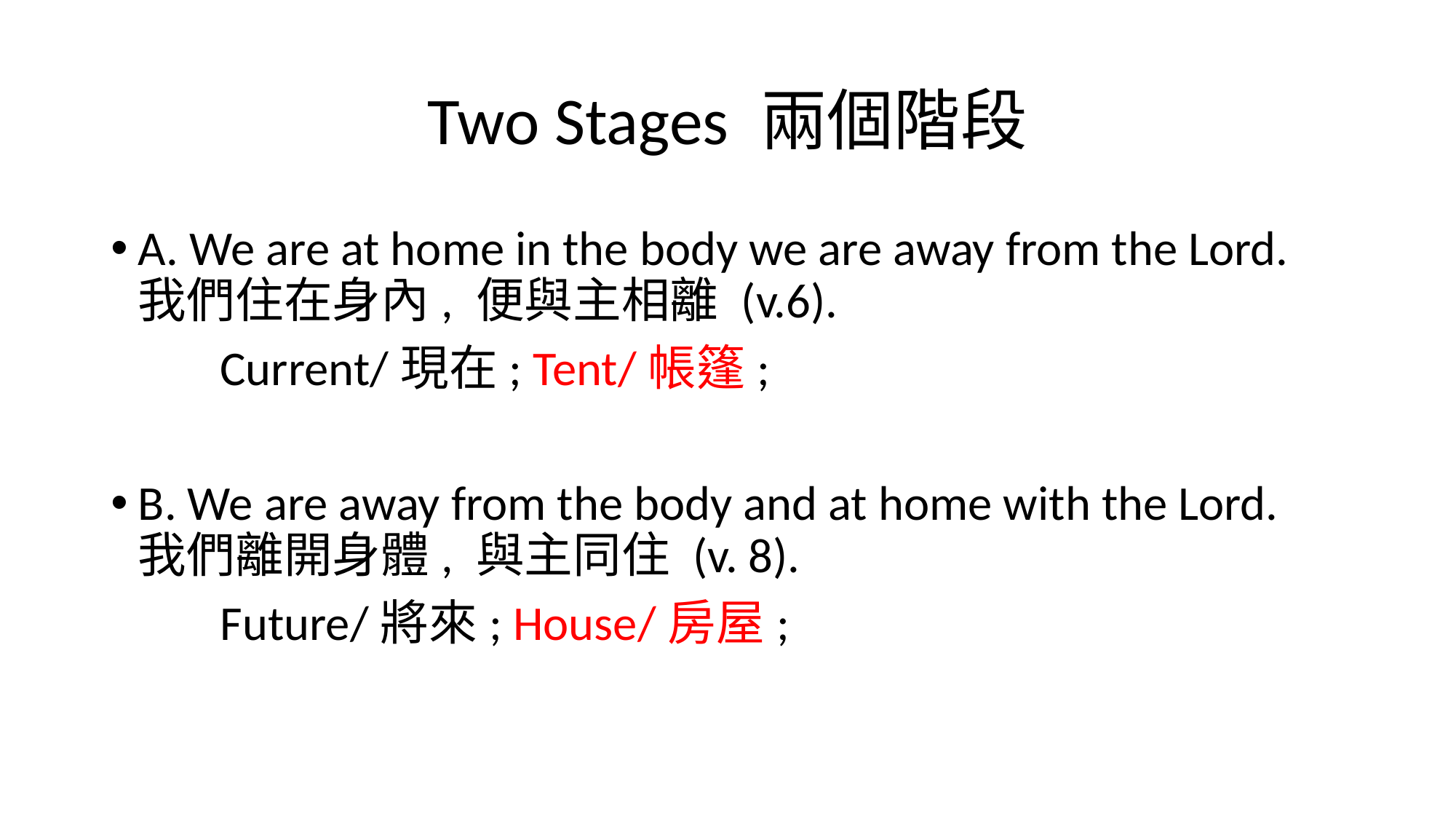

# Two Stages 兩個階段
A. We are at home in the body we are away from the Lord. 我們住在身內, 便與主相離 (v.6).
	Current/現在; Tent/帳篷;

B. We are away from the body and at home with the Lord.  我們離開身體, 與主同住 (v. 8).
	Future/將來; House/房屋;